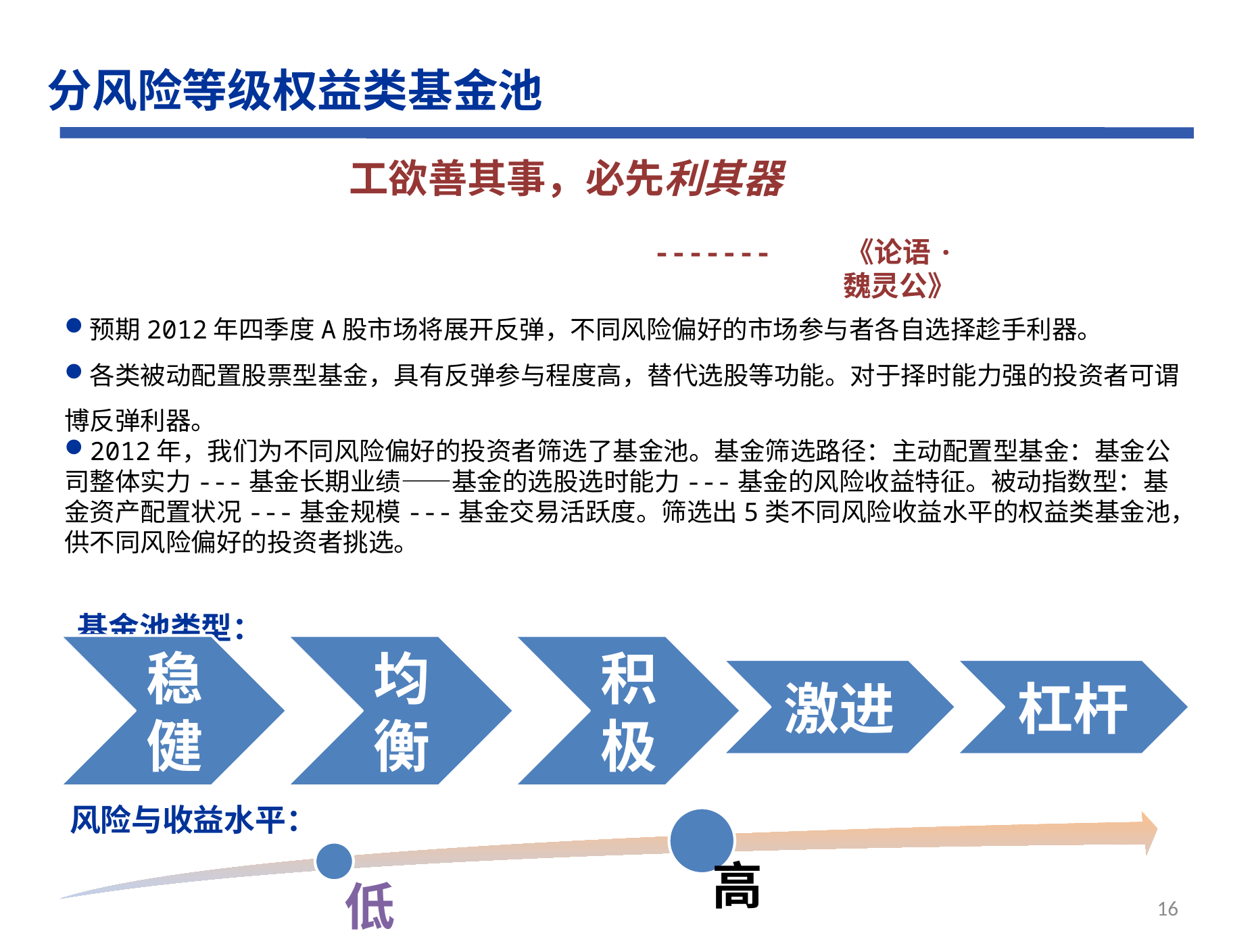

# 分风险等级权益类基金池
工欲善其事，必先利其器
                                                      -------    《论语·魏灵公》
预期2012年四季度A股市场将展开反弹，不同风险偏好的市场参与者各自选择趁手利器。
各类被动配置股票型基金，具有反弹参与程度高，替代选股等功能。对于择时能力强的投资者可谓博反弹利器。
2012年，我们为不同风险偏好的投资者筛选了基金池。基金筛选路径：主动配置型基金：基金公司整体实力---基金长期业绩——基金的选股选时能力---基金的风险收益特征。被动指数型：基金资产配置状况---基金规模---基金交易活跃度。筛选出5类不同风险收益水平的权益类基金池，供不同风险偏好的投资者挑选。
基金池类型：
稳健
均衡
积极
激进
杠杆
风险与收益水平：
低
高
16